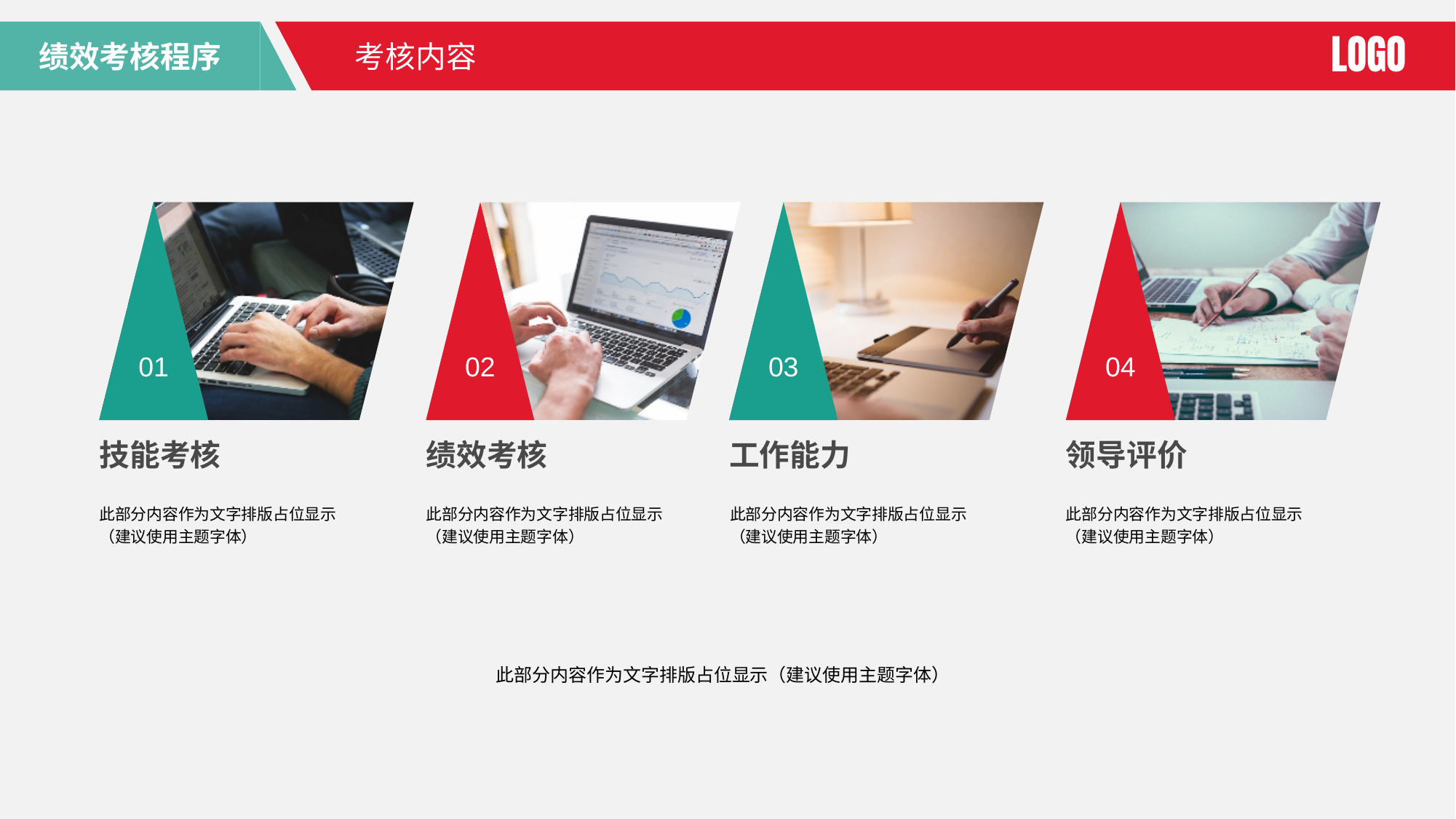

绩效考核程序

LOGO
考核内容

01

02

03

04
技能考核
绩效考核
工作能力
领导评价
此部分内容作为文字排版占位显示（建议使用主题字体）
此部分内容作为文字排版占位显示（建议使用主题字体）
此部分内容作为文字排版占位显示（建议使用主题字体）
此部分内容作为文字排版占位显示（建议使用主题字体）
此部分内容作为文字排版占位显示（建议使用主题字体）